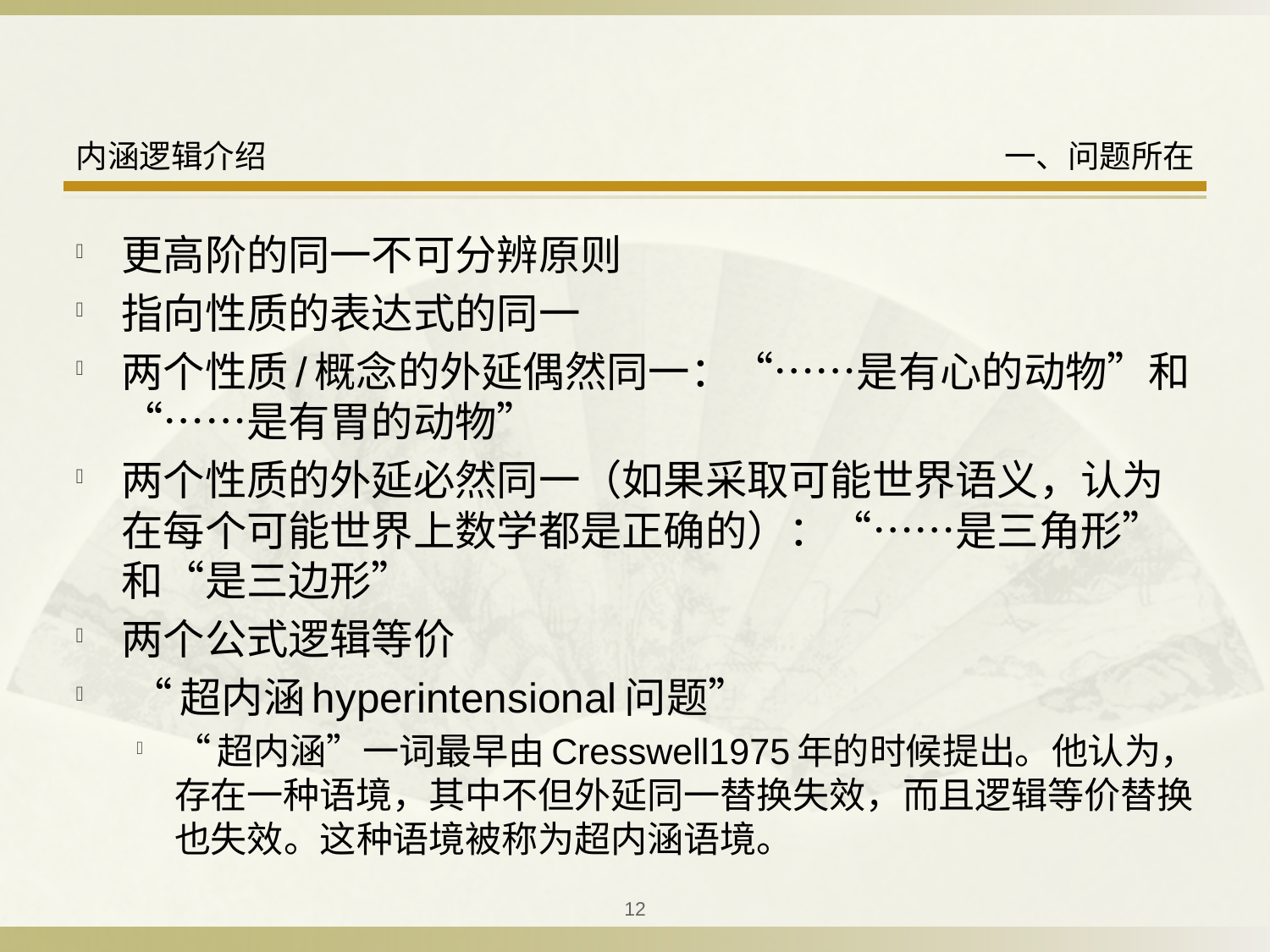

更高阶的同一不可分辨原则
指向性质的表达式的同一
两个性质/概念的外延偶然同一：“……是有心的动物”和“……是有胃的动物”
两个性质的外延必然同一（如果采取可能世界语义，认为在每个可能世界上数学都是正确的）：“……是三角形”和“是三边形”
两个公式逻辑等价
 “超内涵hyperintensional问题”
“超内涵”一词最早由Cresswell1975年的时候提出。他认为，存在一种语境，其中不但外延同一替换失效，而且逻辑等价替换也失效。这种语境被称为超内涵语境。
12